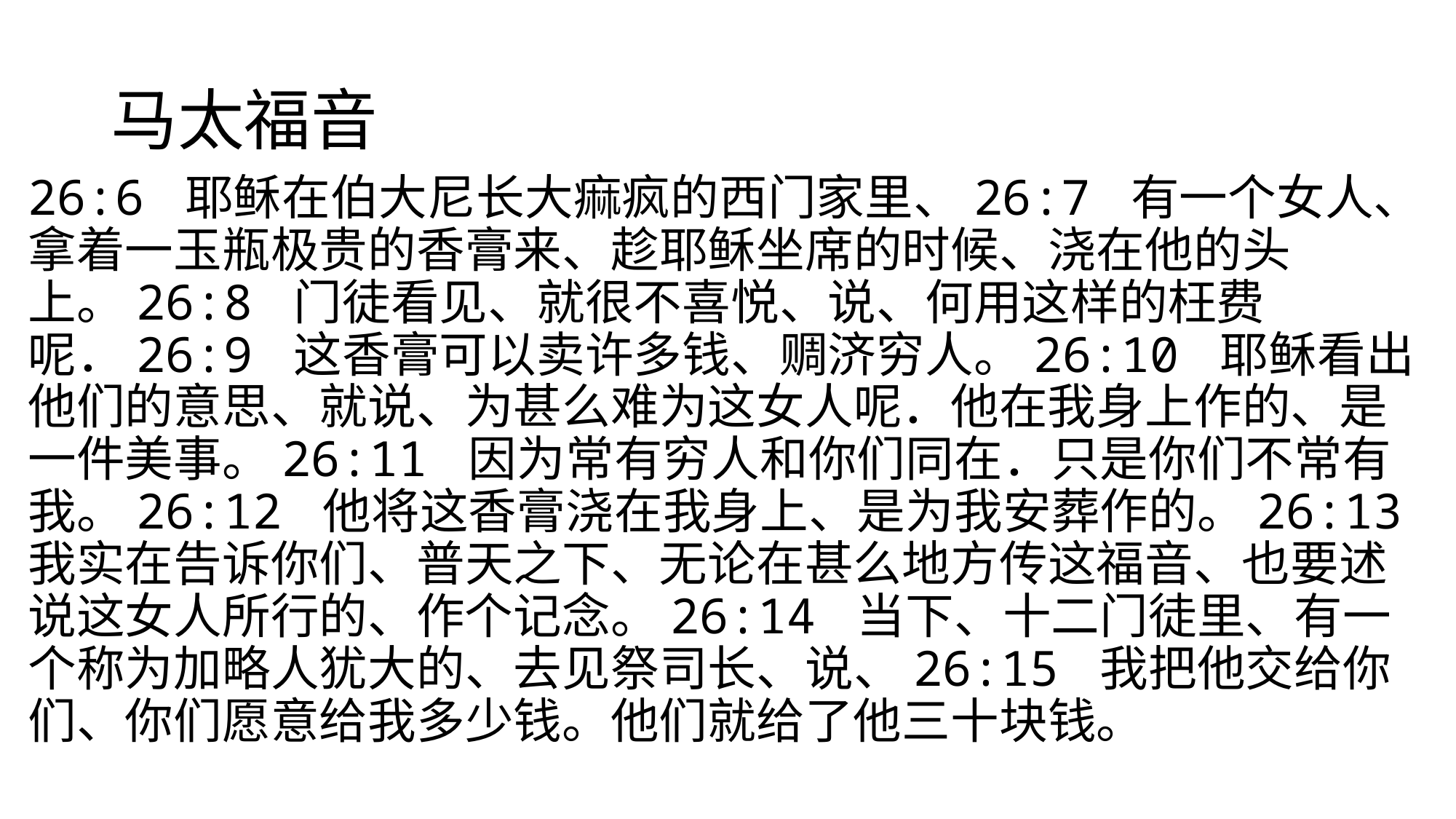

# 马太福音
26:6 耶稣在伯大尼长大痲疯的西门家里、26:7 有一个女人、拿着一玉瓶极贵的香膏来、趁耶稣坐席的时候、浇在他的头上。26:8 门徒看见、就很不喜悦、说、何用这样的枉费呢．26:9 这香膏可以卖许多钱、赒济穷人。26:10 耶稣看出他们的意思、就说、为甚么难为这女人呢．他在我身上作的、是一件美事。26:11 因为常有穷人和你们同在．只是你们不常有我。26:12 他将这香膏浇在我身上、是为我安葬作的。26:13 我实在告诉你们、普天之下、无论在甚么地方传这福音、也要述说这女人所行的、作个记念。26:14 当下、十二门徒里、有一个称为加略人犹大的、去见祭司长、说、26:15 我把他交给你们、你们愿意给我多少钱。他们就给了他三十块钱。